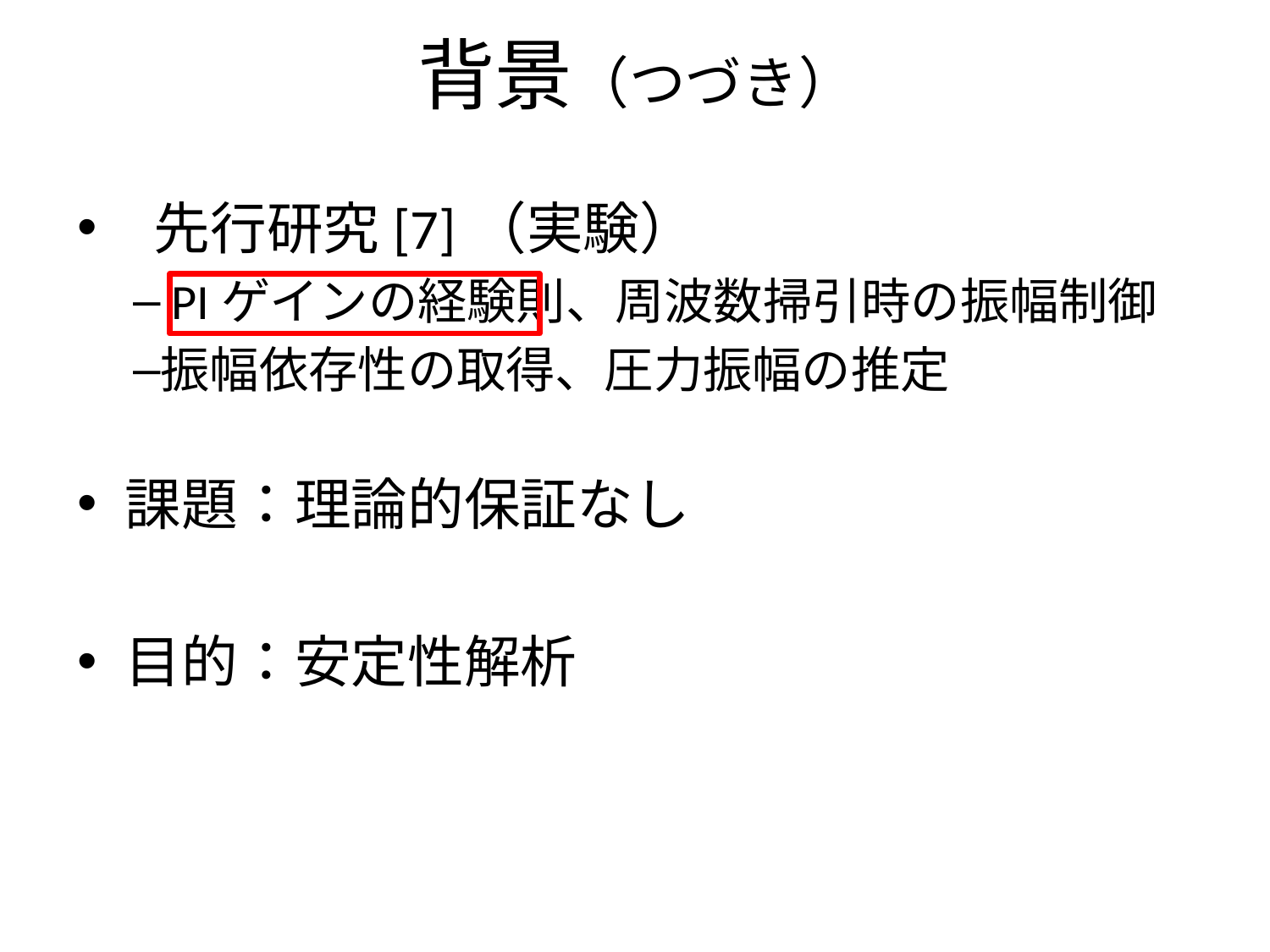

背景（つづき）
　先行研究[7]（実験）
 PIゲインの経験則、周波数掃引時の振幅制御
振幅依存性の取得、圧力振幅の推定

課題：理論的保証なし

目的：安定性解析